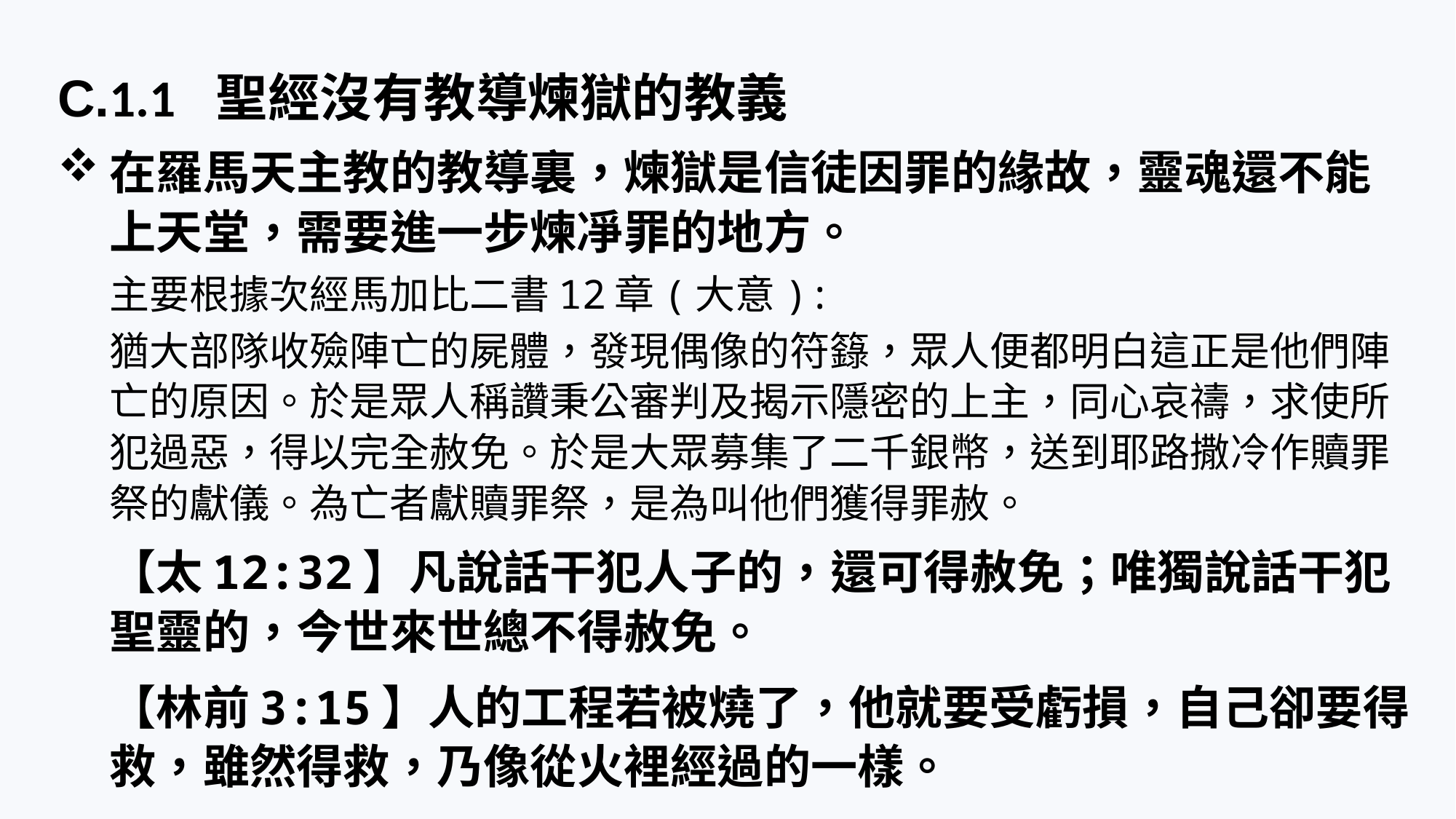

C.1.1  聖經沒有教導煉獄的教義
在羅馬天主教的教導裏，煉獄是信徒因罪的緣故，靈魂還不能上天堂，需要進一步煉凈罪的地方。
主要根據次經馬加比二書12章(大意):
猶大部隊收殮陣亡的屍體，發現偶像的符籙，眾人便都明白這正是他們陣亡的原因。於是眾人稱讚秉公審判及揭示隱密的上主，同心哀禱，求使所犯過惡，得以完全赦免。於是大眾募集了二千銀幣，送到耶路撒冷作贖罪祭的獻儀。為亡者獻贖罪祭，是為叫他們獲得罪赦。
【太12:32】凡說話干犯人子的，還可得赦免；唯獨說話干犯聖靈的，今世來世總不得赦免。
【林前3:15】人的工程若被燒了，他就要受虧損，自己卻要得救，雖然得救，乃像從火裡經過的一樣。